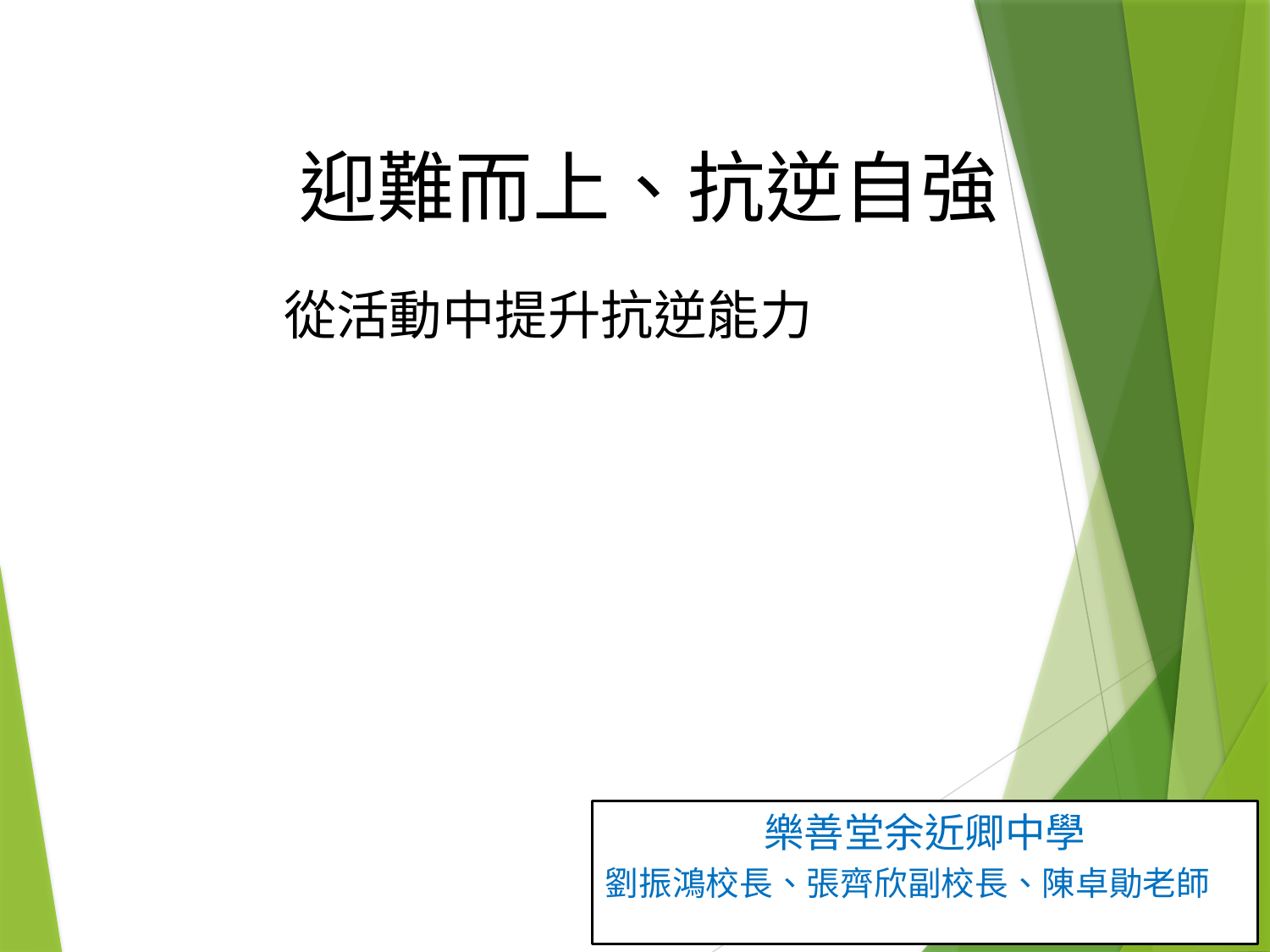

迎難而上、抗逆自強
從活動中提升抗逆能力
樂善堂余近卿中學
劉振鴻校長、張齊欣副校長、陳卓勛老師